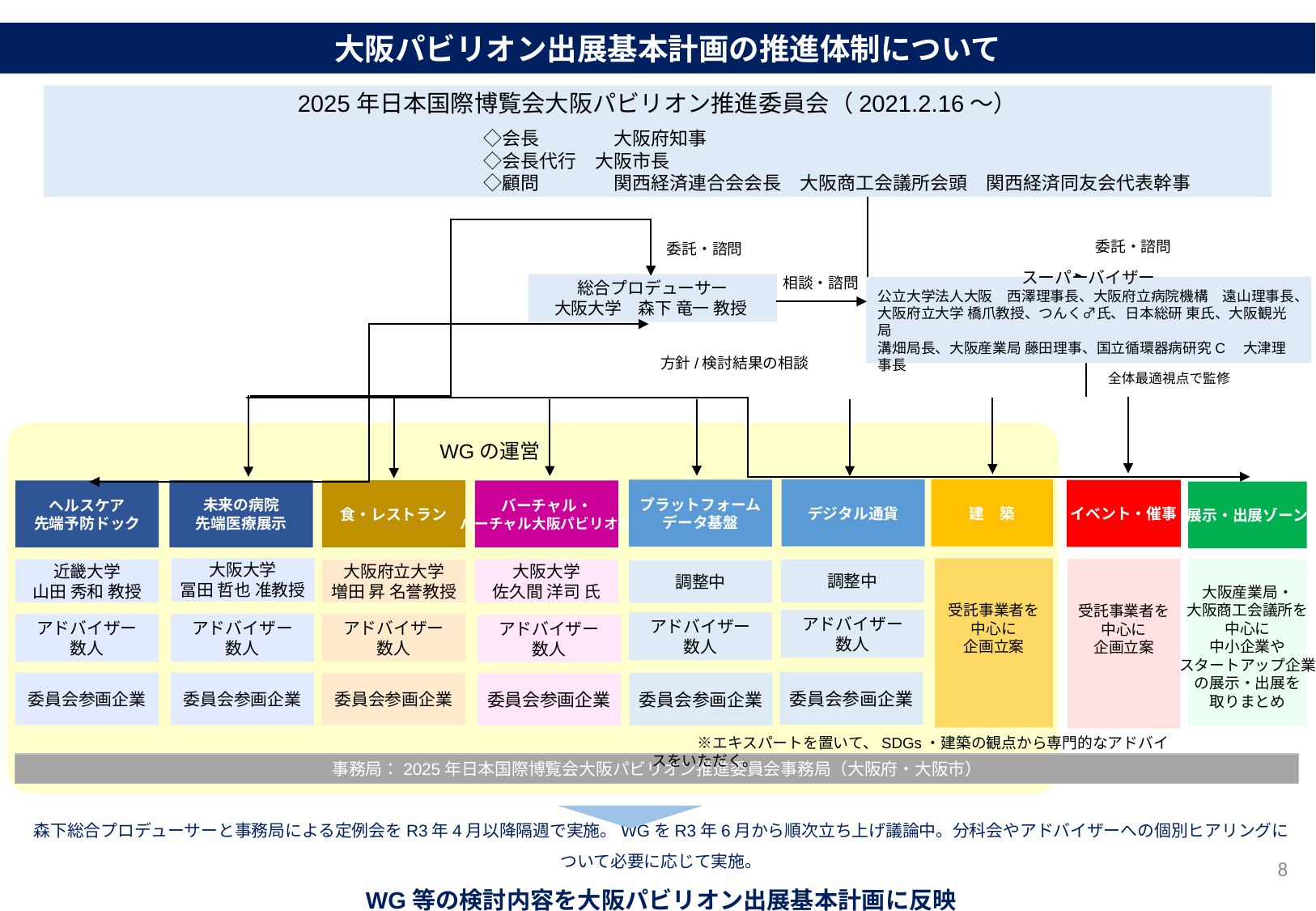

大阪パビリオン出展基本計画の推進体制について
2025年日本国際博覧会大阪パビリオン推進委員会（2021.2.16～）
　　　　　　　　　　　　　　　　　　　　　　　◇会長　　　　大阪府知事
　　　　　　　　　　　　　　　　　　　　　　　◇会長代行　大阪市長
　　　　　　　　　　　　　　　　　　　　　　　◇顧問　　　　関西経済連合会会長　大阪商工会議所会頭　関西経済同友会代表幹事
委託・諮問
委託・諮問
相談・諮問
総合プロデューサー
大阪大学　森下 竜一 教授
スーパーバイザー
公立大学法人大阪　西澤理事長、大阪府立病院機構　遠山理事長、
大阪府立大学 橋爪教授、つんく♂氏、日本総研 東氏、大阪観光局
溝畑局長、大阪産業局 藤田理事、国立循環器病研究C　大津理事長
方針/検討結果の相談
全体最適視点で監修

WGの運営
デジタル通貨
建　築
プラットフォーム
データ基盤
イベント・催事
未来の病院
先端医療展示
食・レストラン
ヘルスケア
先端予防ドック
バーチャル・
バーチャル大阪パビリオン
展示・出展ゾーン

受託事業者を
中心に
企画立案

大阪産業局・
大阪商工会議所を
中心に
中小企業や
スタートアップ企業
の展示・出展を
取りまとめ
大阪大学
冨田 哲也 准教授

受託事業者を
中心に
企画立案
調整中
近畿大学
山田 秀和 教授
大阪府立大学
増田 昇 名誉教授
大阪大学
佐久間 洋司 氏
調整中
アドバイザー
数人
アドバイザー
数人
アドバイザー
数人
アドバイザー
数人
アドバイザー
数人
アドバイザー
数人
委員会参画企業
委員会参画企業
委員会参画企業
委員会参画企業
委員会参画企業
委員会参画企業
　　　※エキスパートを置いて、SDGs・建築の観点から専門的なアドバイスをいただく。
事務局：2025年日本国際博覧会大阪パビリオン推進委員会事務局（大阪府・大阪市）

森下総合プロデューサーと事務局による定例会をR3年4月以降隔週で実施。WGをR3年6月から順次立ち上げ議論中。分科会やアドバイザーへの個別ヒアリングについて必要に応じて実施。
WG等の検討内容を大阪パビリオン出展基本計画に反映
8